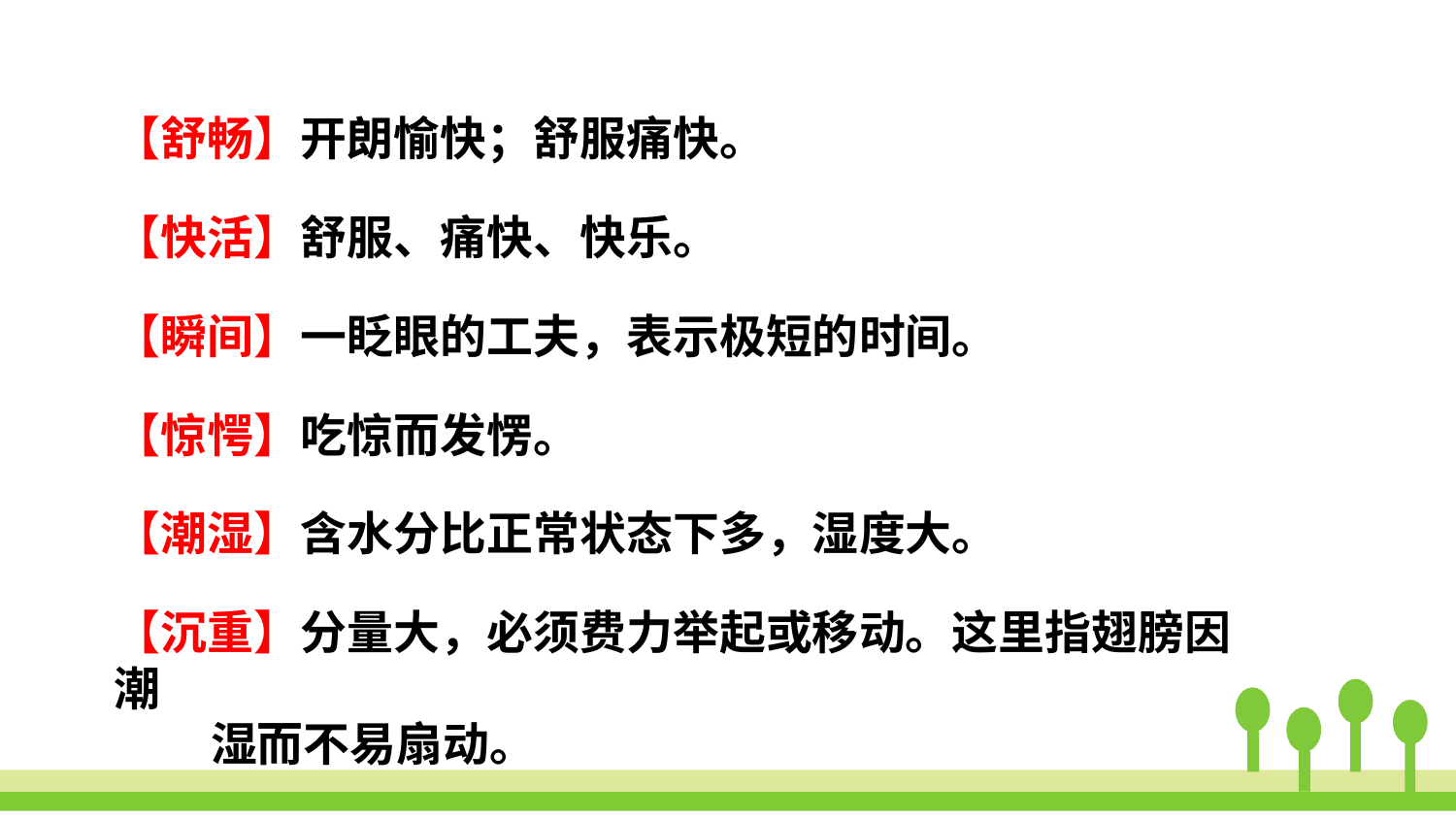

【舒畅】开朗愉快；舒服痛快。
【快活】舒服、痛快、快乐。
【瞬间】一眨眼的工夫，表示极短的时间。
【惊愕】吃惊而发愣。
【潮湿】含水分比正常状态下多，湿度大。
【沉重】分量大，必须费力举起或移动。这里指翅膀因潮
        湿而不易扇动。